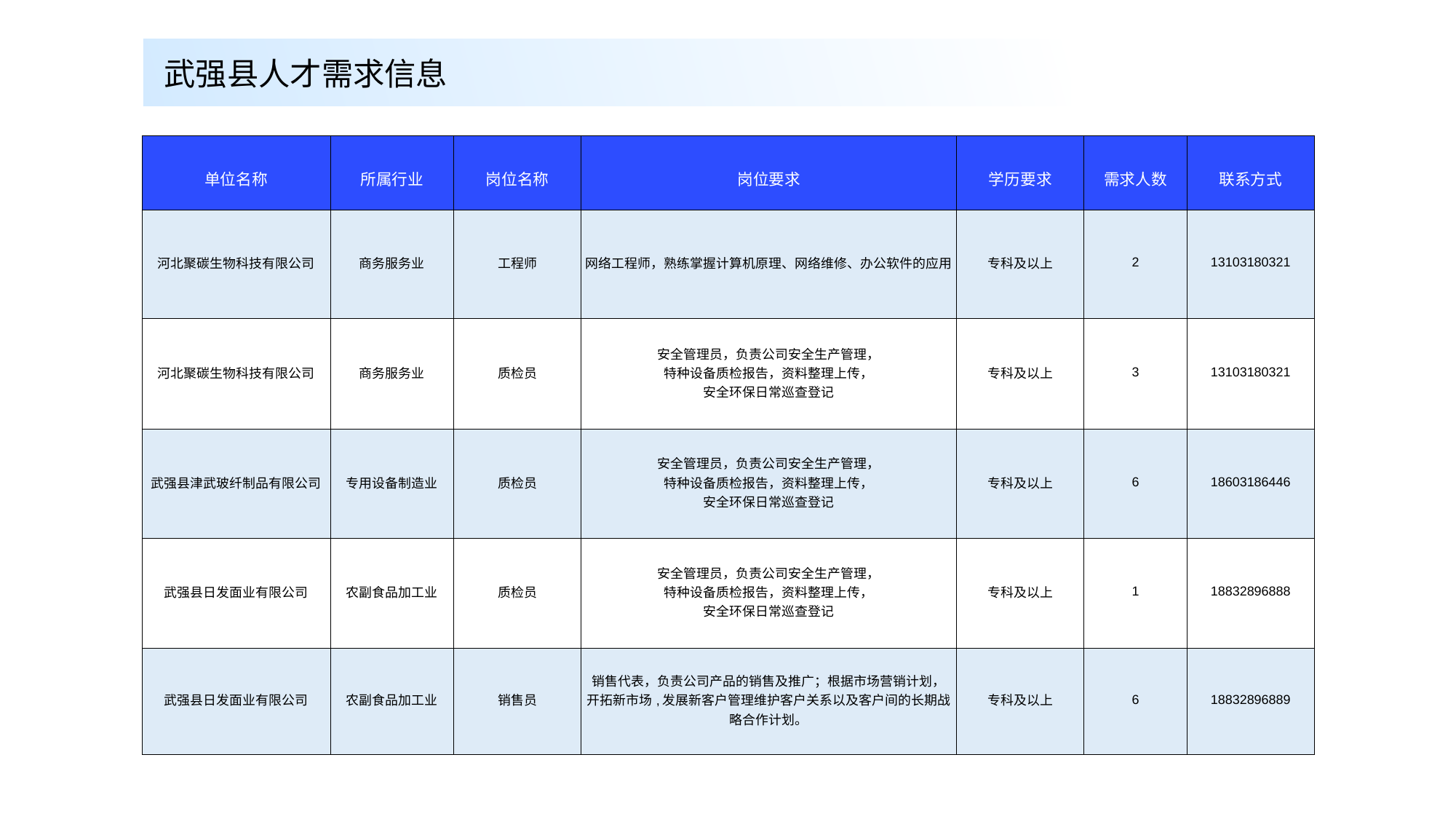

武强县人才需求信息
| 单位名称 | 所属行业 | 岗位名称 | 岗位要求 | 学历要求 | 需求人数 | 联系方式 |
| --- | --- | --- | --- | --- | --- | --- |
| 河北聚碳生物科技有限公司 | 商务服务业 | 工程师 | 网络工程师，熟练掌握计算机原理、网络维修、办公软件的应用 | 专科及以上 | 2 | 13103180321 |
| 河北聚碳生物科技有限公司 | 商务服务业 | 质检员 | 安全管理员，负责公司安全生产管理， 特种设备质检报告，资料整理上传， 安全环保日常巡查登记 | 专科及以上 | 3 | 13103180321 |
| 武强县津武玻纤制品有限公司 | 专用设备制造业 | 质检员 | 安全管理员，负责公司安全生产管理， 特种设备质检报告，资料整理上传， 安全环保日常巡查登记 | 专科及以上 | 6 | 18603186446 |
| 武强县日发面业有限公司 | 农副食品加工业 | 质检员 | 安全管理员，负责公司安全生产管理， 特种设备质检报告，资料整理上传， 安全环保日常巡查登记 | 专科及以上 | 1 | 18832896888 |
| 武强县日发面业有限公司 | 农副食品加工业 | 销售员 | 销售代表，负责公司产品的销售及推广；根据市场营销计划， 开拓新市场,发展新客户管理维护客户关系以及客户间的长期战略合作计划。 | 专科及以上 | 6 | 18832896889 |
31